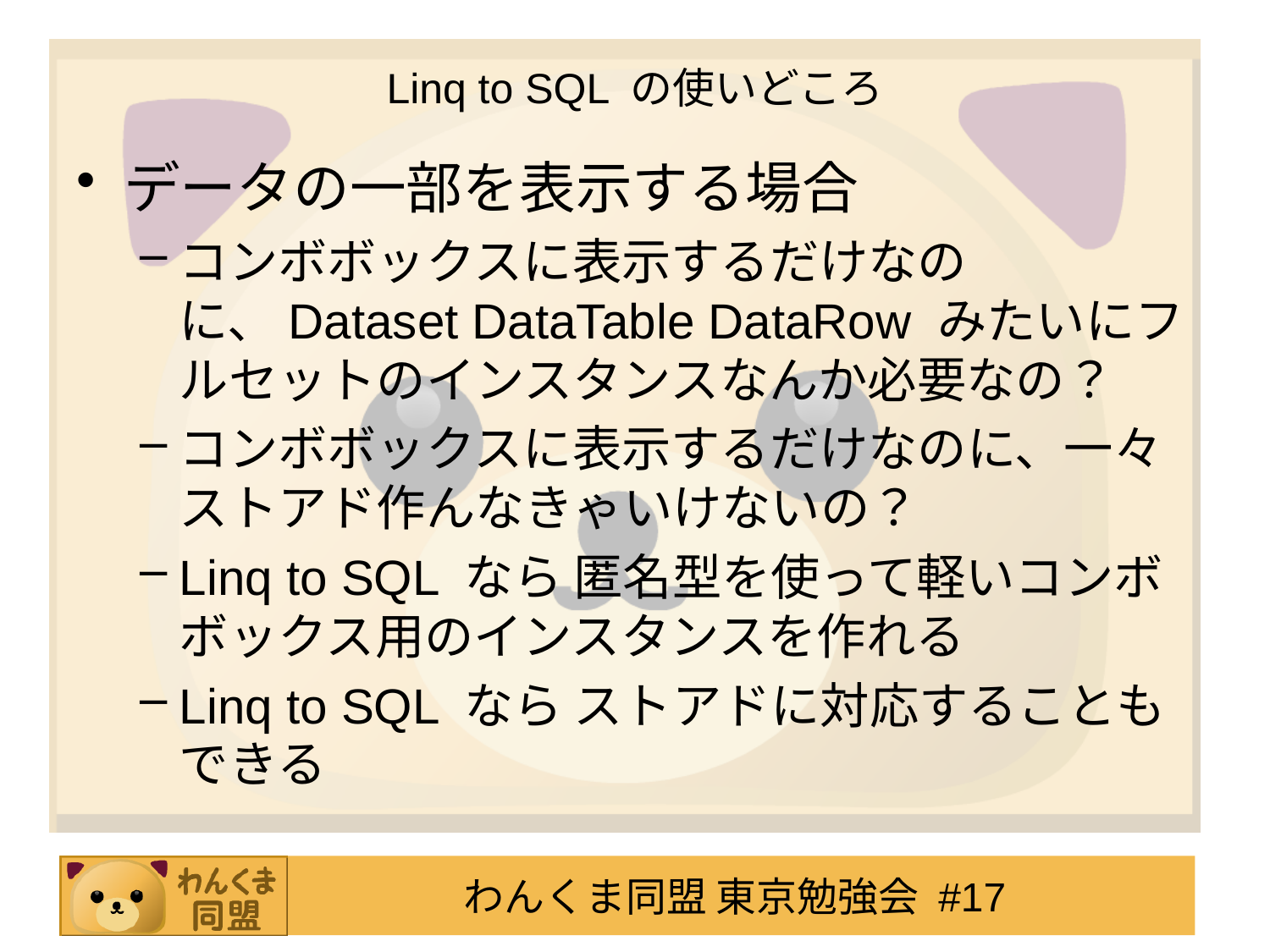

# Linq to SQL の使いどころ
データの一部を表示する場合
コンボボックスに表示するだけなのに、Dataset DataTable DataRow みたいにフルセットのインスタンスなんか必要なの？
コンボボックスに表示するだけなのに、一々ストアド作んなきゃいけないの？
Linq to SQL なら 匿名型を使って軽いコンボボックス用のインスタンスを作れる
Linq to SQL なら ストアドに対応することもできる